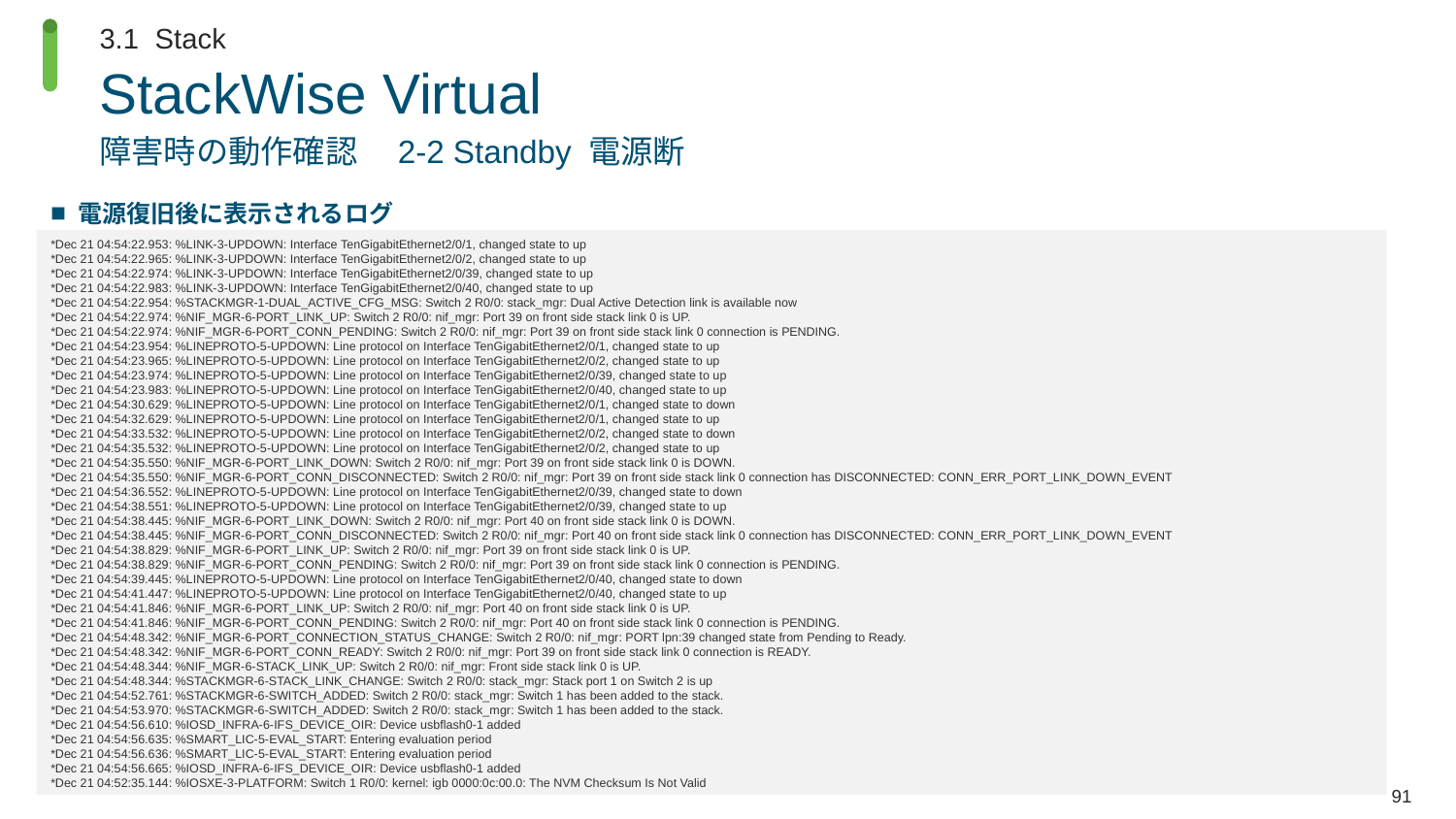

3.1  Stack
# StackWise Virtual
障害時の動作確認　2-2 Standby 電源断
電源復旧後に表示されるログ
*Dec 21 04:54:22.953: %LINK-3-UPDOWN: Interface TenGigabitEthernet2/0/1, changed state to up
*Dec 21 04:54:22.965: %LINK-3-UPDOWN: Interface TenGigabitEthernet2/0/2, changed state to up
*Dec 21 04:54:22.974: %LINK-3-UPDOWN: Interface TenGigabitEthernet2/0/39, changed state to up
*Dec 21 04:54:22.983: %LINK-3-UPDOWN: Interface TenGigabitEthernet2/0/40, changed state to up
*Dec 21 04:54:22.954: %STACKMGR-1-DUAL_ACTIVE_CFG_MSG: Switch 2 R0/0: stack_mgr: Dual Active Detection link is available now
*Dec 21 04:54:22.974: %NIF_MGR-6-PORT_LINK_UP: Switch 2 R0/0: nif_mgr: Port 39 on front side stack link 0 is UP.
*Dec 21 04:54:22.974: %NIF_MGR-6-PORT_CONN_PENDING: Switch 2 R0/0: nif_mgr: Port 39 on front side stack link 0 connection is PENDING.
*Dec 21 04:54:23.954: %LINEPROTO-5-UPDOWN: Line protocol on Interface TenGigabitEthernet2/0/1, changed state to up
*Dec 21 04:54:23.965: %LINEPROTO-5-UPDOWN: Line protocol on Interface TenGigabitEthernet2/0/2, changed state to up
*Dec 21 04:54:23.974: %LINEPROTO-5-UPDOWN: Line protocol on Interface TenGigabitEthernet2/0/39, changed state to up
*Dec 21 04:54:23.983: %LINEPROTO-5-UPDOWN: Line protocol on Interface TenGigabitEthernet2/0/40, changed state to up
*Dec 21 04:54:30.629: %LINEPROTO-5-UPDOWN: Line protocol on Interface TenGigabitEthernet2/0/1, changed state to down
*Dec 21 04:54:32.629: %LINEPROTO-5-UPDOWN: Line protocol on Interface TenGigabitEthernet2/0/1, changed state to up
*Dec 21 04:54:33.532: %LINEPROTO-5-UPDOWN: Line protocol on Interface TenGigabitEthernet2/0/2, changed state to down
*Dec 21 04:54:35.532: %LINEPROTO-5-UPDOWN: Line protocol on Interface TenGigabitEthernet2/0/2, changed state to up
*Dec 21 04:54:35.550: %NIF_MGR-6-PORT_LINK_DOWN: Switch 2 R0/0: nif_mgr: Port 39 on front side stack link 0 is DOWN.
*Dec 21 04:54:35.550: %NIF_MGR-6-PORT_CONN_DISCONNECTED: Switch 2 R0/0: nif_mgr: Port 39 on front side stack link 0 connection has DISCONNECTED: CONN_ERR_PORT_LINK_DOWN_EVENT
*Dec 21 04:54:36.552: %LINEPROTO-5-UPDOWN: Line protocol on Interface TenGigabitEthernet2/0/39, changed state to down
*Dec 21 04:54:38.551: %LINEPROTO-5-UPDOWN: Line protocol on Interface TenGigabitEthernet2/0/39, changed state to up
*Dec 21 04:54:38.445: %NIF_MGR-6-PORT_LINK_DOWN: Switch 2 R0/0: nif_mgr: Port 40 on front side stack link 0 is DOWN.
*Dec 21 04:54:38.445: %NIF_MGR-6-PORT_CONN_DISCONNECTED: Switch 2 R0/0: nif_mgr: Port 40 on front side stack link 0 connection has DISCONNECTED: CONN_ERR_PORT_LINK_DOWN_EVENT
*Dec 21 04:54:38.829: %NIF_MGR-6-PORT_LINK_UP: Switch 2 R0/0: nif_mgr: Port 39 on front side stack link 0 is UP.
*Dec 21 04:54:38.829: %NIF_MGR-6-PORT_CONN_PENDING: Switch 2 R0/0: nif_mgr: Port 39 on front side stack link 0 connection is PENDING.
*Dec 21 04:54:39.445: %LINEPROTO-5-UPDOWN: Line protocol on Interface TenGigabitEthernet2/0/40, changed state to down
*Dec 21 04:54:41.447: %LINEPROTO-5-UPDOWN: Line protocol on Interface TenGigabitEthernet2/0/40, changed state to up
*Dec 21 04:54:41.846: %NIF_MGR-6-PORT_LINK_UP: Switch 2 R0/0: nif_mgr: Port 40 on front side stack link 0 is UP.
*Dec 21 04:54:41.846: %NIF_MGR-6-PORT_CONN_PENDING: Switch 2 R0/0: nif_mgr: Port 40 on front side stack link 0 connection is PENDING.
*Dec 21 04:54:48.342: %NIF_MGR-6-PORT_CONNECTION_STATUS_CHANGE: Switch 2 R0/0: nif_mgr: PORT lpn:39 changed state from Pending to Ready.
*Dec 21 04:54:48.342: %NIF_MGR-6-PORT_CONN_READY: Switch 2 R0/0: nif_mgr: Port 39 on front side stack link 0 connection is READY.
*Dec 21 04:54:48.344: %NIF_MGR-6-STACK_LINK_UP: Switch 2 R0/0: nif_mgr: Front side stack link 0 is UP.
*Dec 21 04:54:48.344: %STACKMGR-6-STACK_LINK_CHANGE: Switch 2 R0/0: stack_mgr: Stack port 1 on Switch 2 is up
*Dec 21 04:54:52.761: %STACKMGR-6-SWITCH_ADDED: Switch 2 R0/0: stack_mgr: Switch 1 has been added to the stack.
*Dec 21 04:54:53.970: %STACKMGR-6-SWITCH_ADDED: Switch 2 R0/0: stack_mgr: Switch 1 has been added to the stack.
*Dec 21 04:54:56.610: %IOSD_INFRA-6-IFS_DEVICE_OIR: Device usbflash0-1 added
*Dec 21 04:54:56.635: %SMART_LIC-5-EVAL_START: Entering evaluation period
*Dec 21 04:54:56.636: %SMART_LIC-5-EVAL_START: Entering evaluation period
*Dec 21 04:54:56.665: %IOSD_INFRA-6-IFS_DEVICE_OIR: Device usbflash0-1 added
*Dec 21 04:52:35.144: %IOSXE-3-PLATFORM: Switch 1 R0/0: kernel: igb 0000:0c:00.0: The NVM Checksum Is Not Valid
91